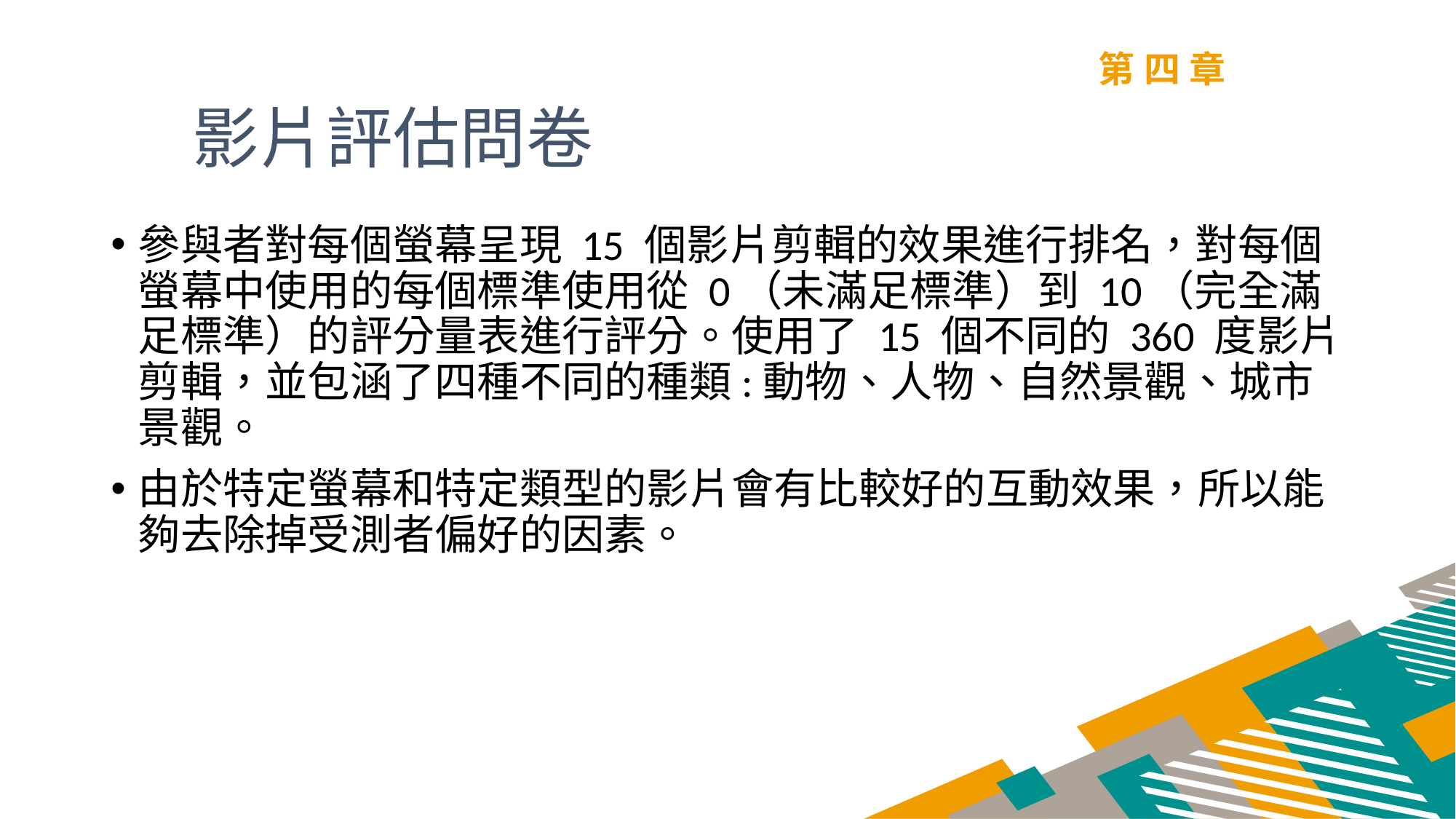

第四章

影片評估問卷
參與者對每個螢幕呈現 15 個影片剪輯的效果進行排名，對每個螢幕中使用的每個標準使用從 0（未滿足標準）到 10（完全滿足標準）的評分量表進行評分。使用了 15 個不同的 360 度影片剪輯，並包涵了四種不同的種類:動物、人物、自然景觀、城市景觀。
由於特定螢幕和特定類型的影片會有比較好的互動效果，所以能夠去除掉受測者偏好的因素。